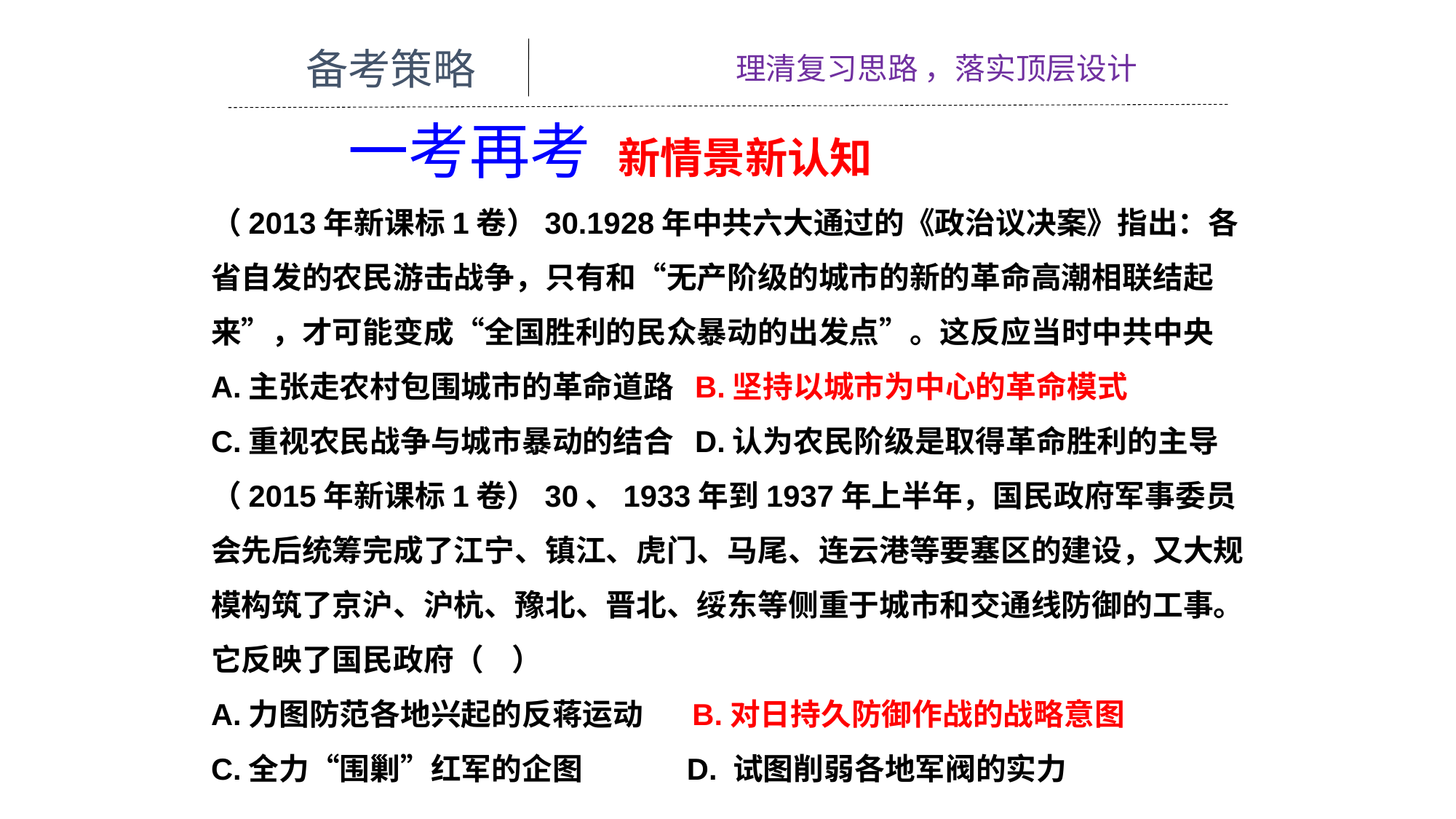

备考策略
理清复习思路 ，落实顶层设计
         一考再考  新情景新认知
（2013年新课标1卷）30.1928年中共六大通过的《政治议决案》指出：各省自发的农民游击战争，只有和“无产阶级的城市的新的革命高潮相联结起来”，才可能变成“全国胜利的民众暴动的出发点”。这反应当时中共中央
A.主张走农村包围城市的革命道路  B.坚持以城市为中心的革命模式
C.重视农民战争与城市暴动的结合  D.认为农民阶级是取得革命胜利的主导
（2015年新课标1卷）30、1933年到1937年上半年，国民政府军事委员会先后统筹完成了江宁、镇江、虎门、马尾、连云港等要塞区的建设，又大规模构筑了京沪、沪杭、豫北、晋北、绥东等侧重于城市和交通线防御的工事。它反映了国民政府（    ）
A.力图防范各地兴起的反蒋运动      B.对日持久防御作战的战略意图
C.全力“围剿”红军的企图              D. 试图削弱各地军阀的实力